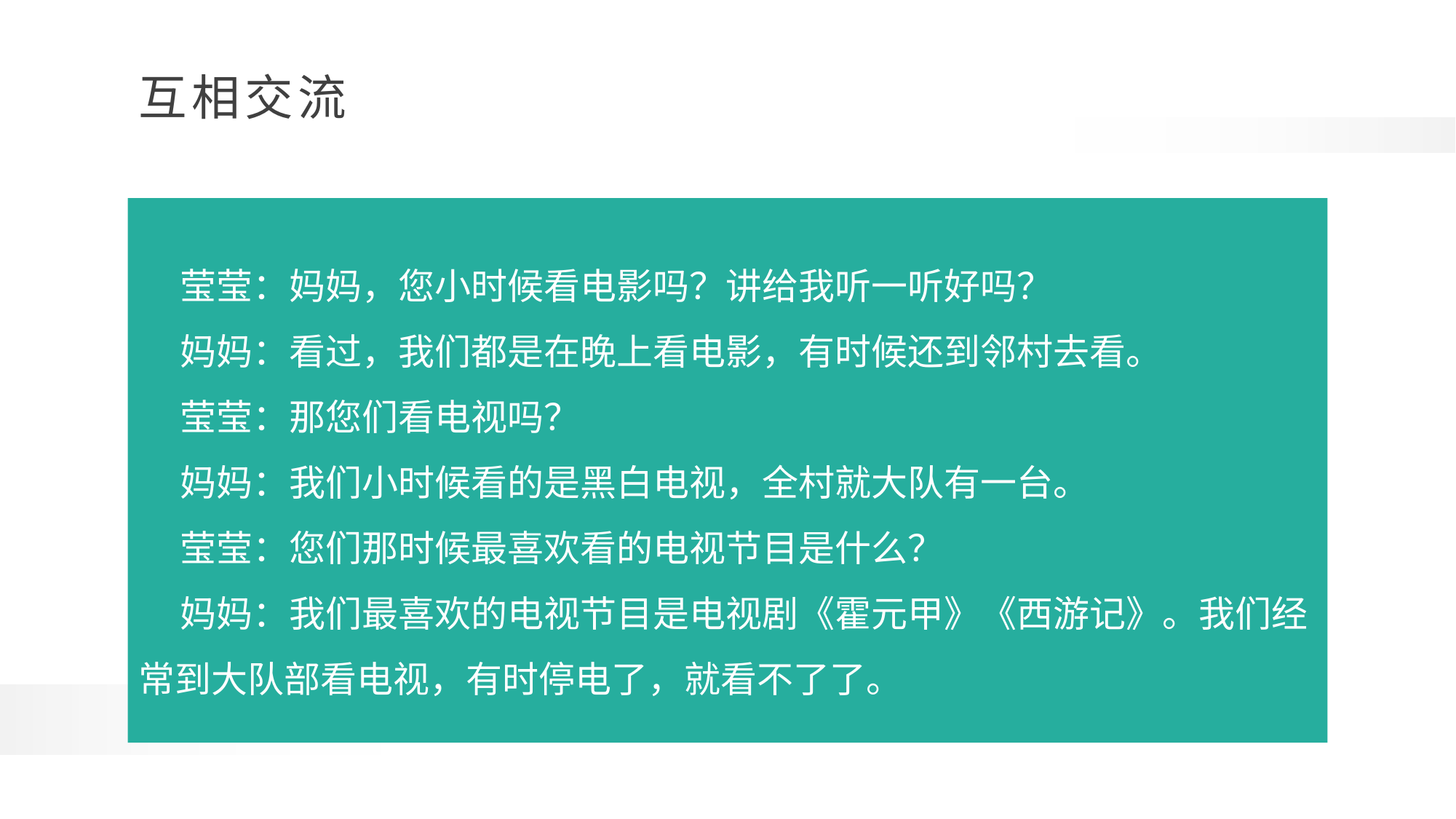

小学学科网  xuekeedu.com
    莹莹：妈妈，您小时候看电影吗？讲给我听一听好吗？
    妈妈：看过，我们都是在晚上看电影，有时候还到邻村去看。
    莹莹：那您们看电视吗？
    妈妈：我们小时候看的是黑白电视，全村就大队有一台。
    莹莹：您们那时候最喜欢看的电视节目是什么？
    妈妈：我们最喜欢的电视节目是电视剧《霍元甲》《西游记》。我们经常到大队部看电视，有时停电了，就看不了了。